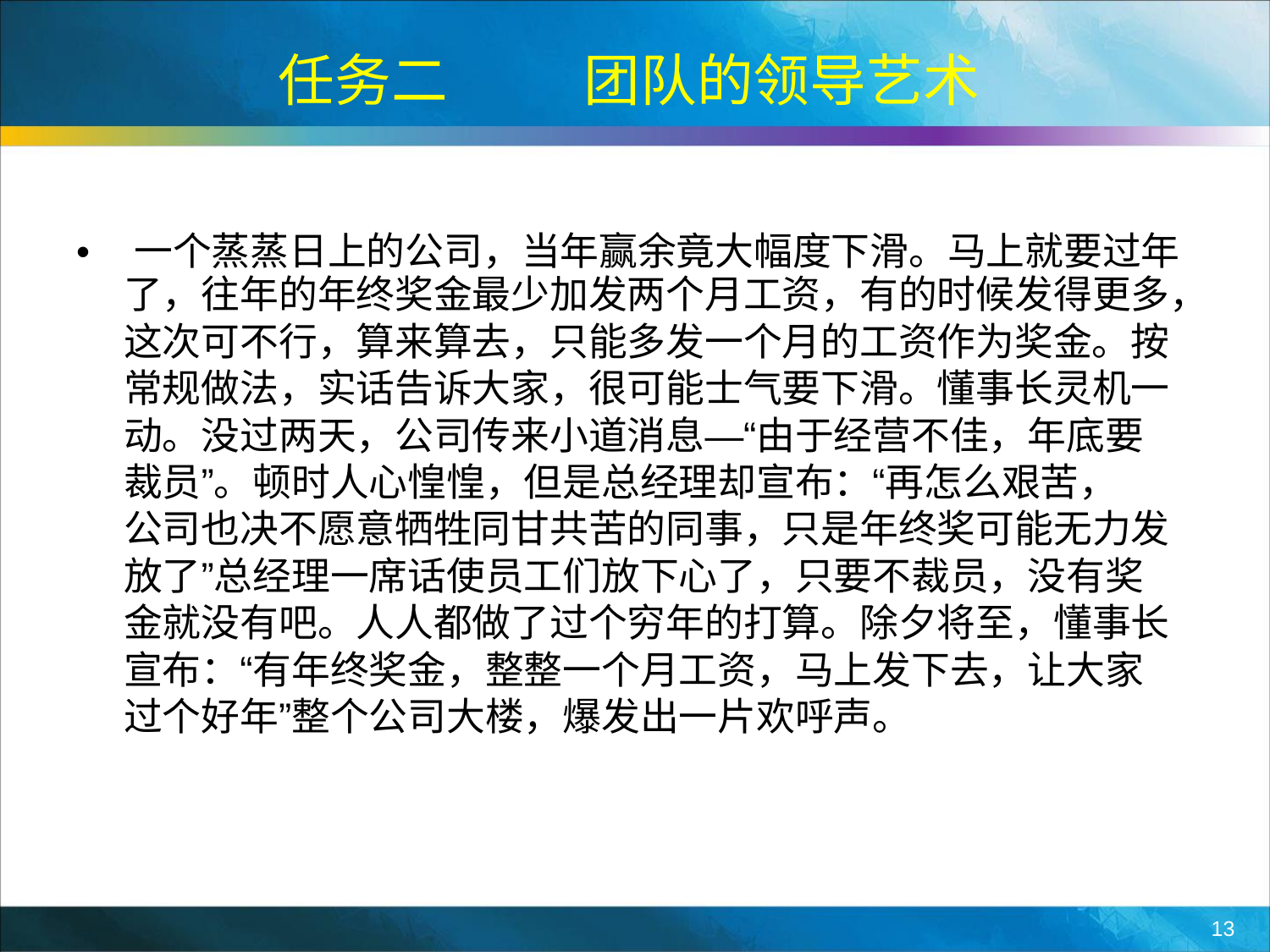

任务二 团队的领导艺术
• 一个蒸蒸日上的公司，当年赢余竟大幅度下滑。马上就要过年
了，往年的年终奖金最少加发两个月工资，有的时候发得更多，
这次可不行，算来算去，只能多发一个月的工资作为奖金。按
常规做法，实话告诉大家，很可能士气要下滑。懂事长灵机一
动。没过两天，公司传来小道消息—“由于经营不佳，年底要
裁员”。顿时人心惶惶，但是总经理却宣布：“再怎么艰苦，
公司也决不愿意牺牲同甘共苦的同事，只是年终奖可能无力发
放了”总经理一席话使员工们放下心了，只要不裁员，没有奖
金就没有吧。人人都做了过个穷年的打算。除夕将至，懂事长
宣布：“有年终奖金，整整一个月工资，马上发下去，让大家
过个好年”整个公司大楼，爆发出一片欢呼声。
13